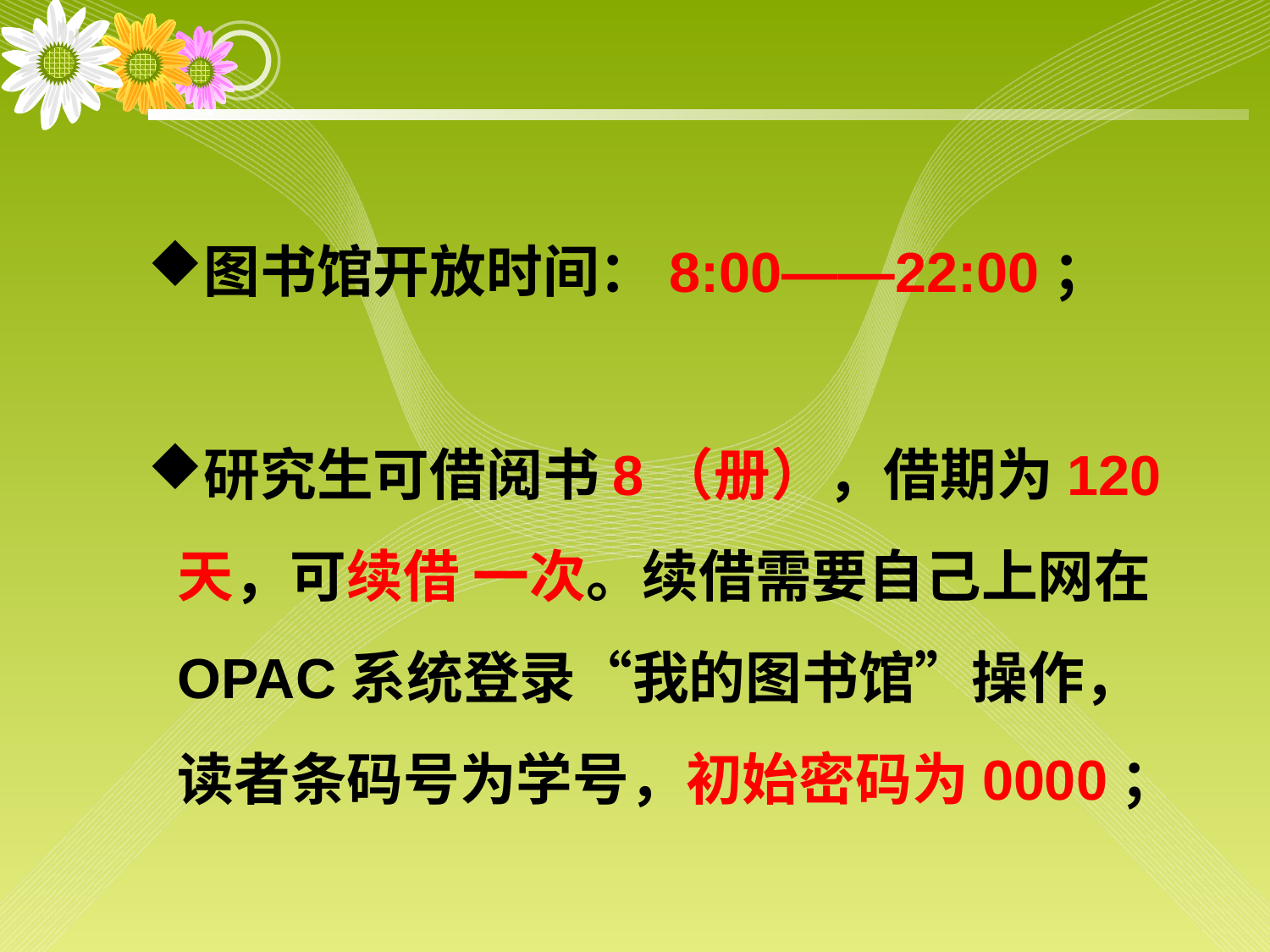

图书馆开放时间：8:00——22:00；

研究生可借阅书8（册），借期为120天，可续借 一次。续借需要自己上网在OPAC系统登录“我的图书馆”操作，读者条码号为学号，初始密码为0000；